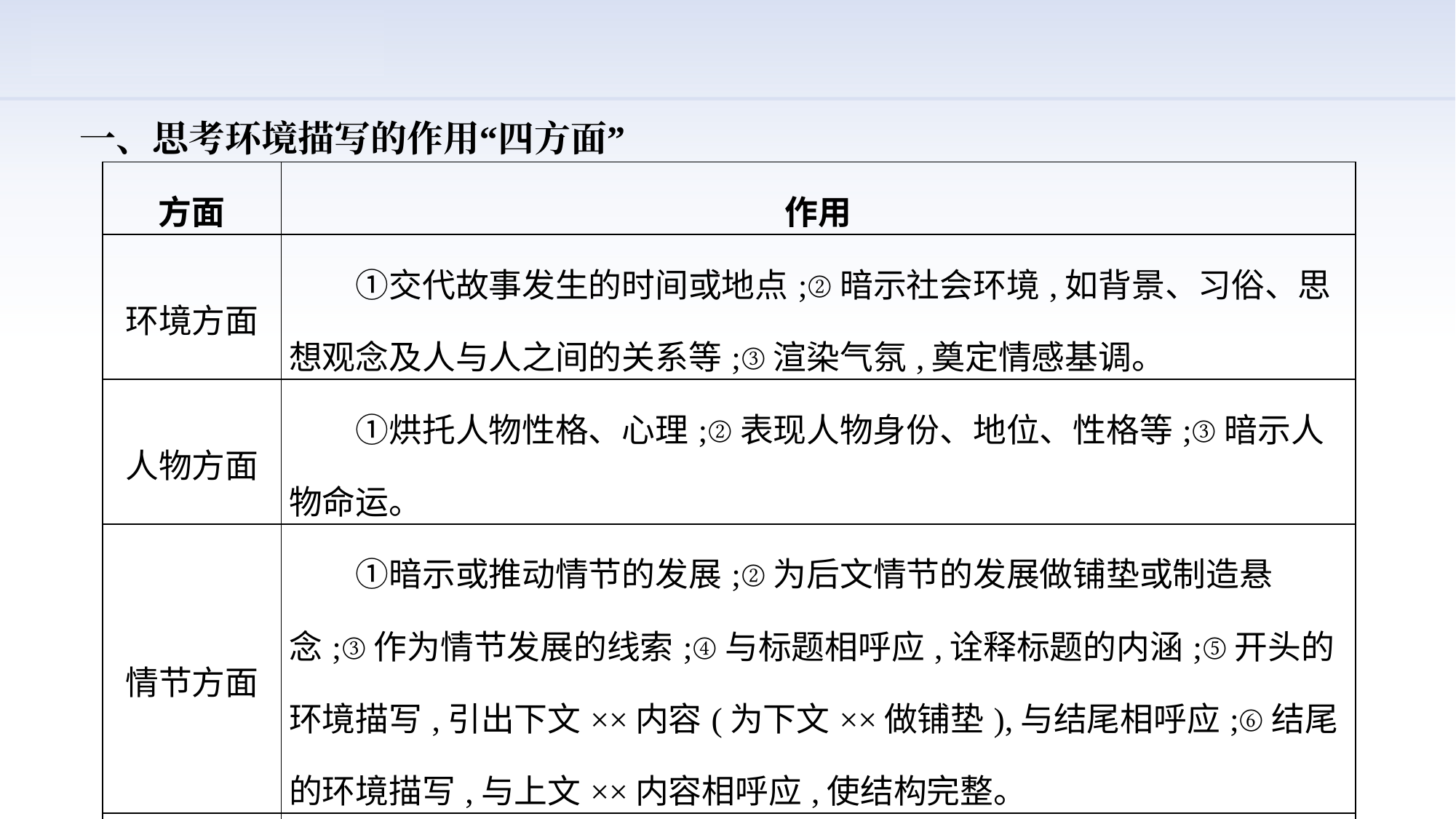

一、思考环境描写的作用“四方面”
| 方面 | 作用 |
| --- | --- |
| 环境方面 | ①交代故事发生的时间或地点;②暗示社会环境,如背景、习俗、思想观念及人与人之间的关系等;③渲染气氛,奠定情感基调。 |
| 人物方面 | ①烘托人物性格、心理;②表现人物身份、地位、性格等;③暗示人物命运。 |
| 情节方面 | ①暗示或推动情节的发展;②为后文情节的发展做铺垫或制造悬念;③作为情节发展的线索;④与标题相呼应,诠释标题的内涵;⑤开头的环境描写,引出下文××内容(为下文××做铺垫),与结尾相呼应;⑥结尾的环境描写,与上文××内容相呼应,使结构完整。 |
| 主题方面 | ①象征(或暗示)主题;②深化主旨。 |